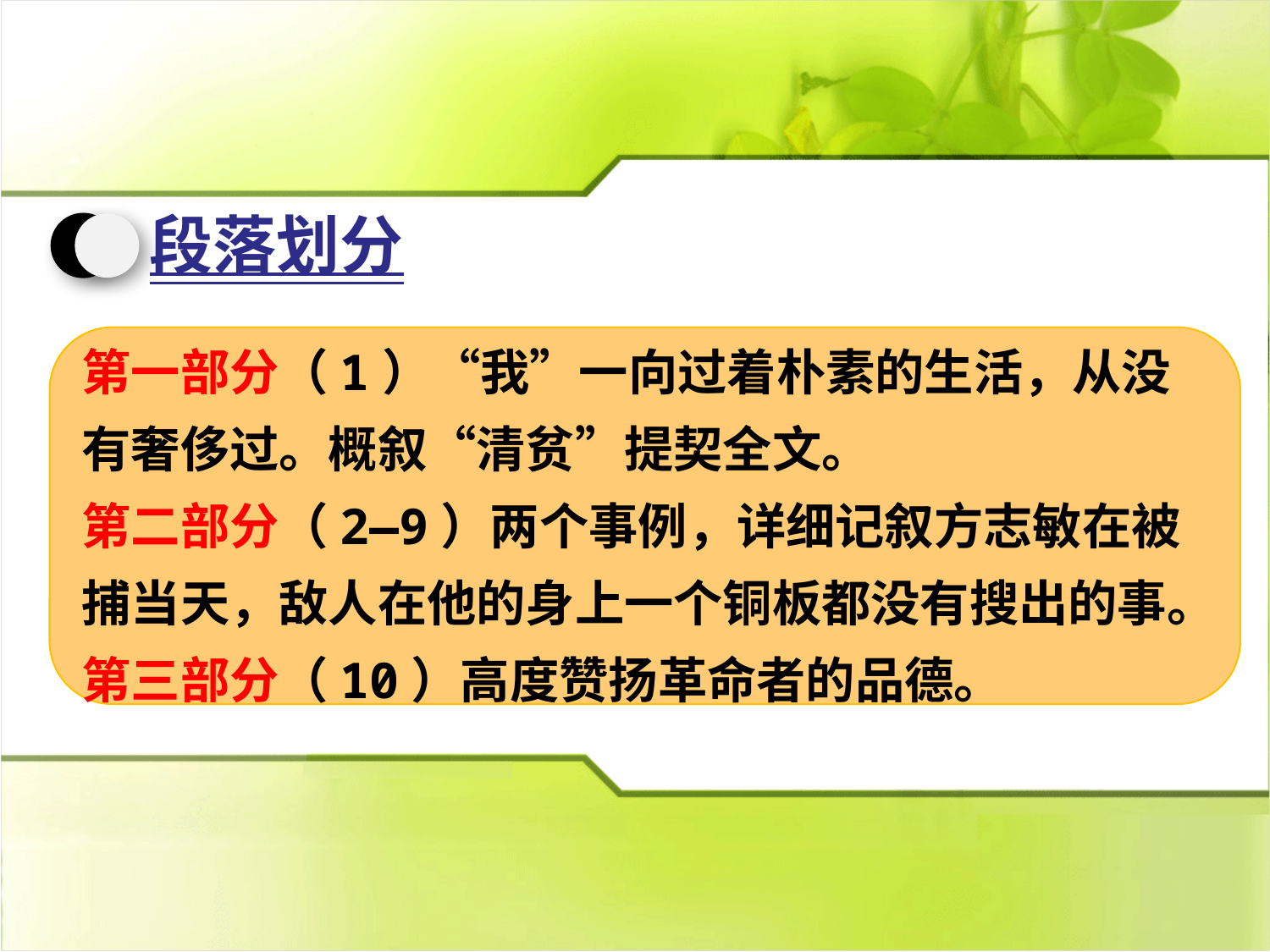

段落划分

第一部分（1）“我”一向过着朴素的生活，从没有奢侈过。概叙“清贫”提契全文。
第二部分（2—9）两个事例，详细记叙方志敏在被捕当天，敌人在他的身上一个铜板都没有搜出的事。
第三部分（10）高度赞扬革命者的品德。